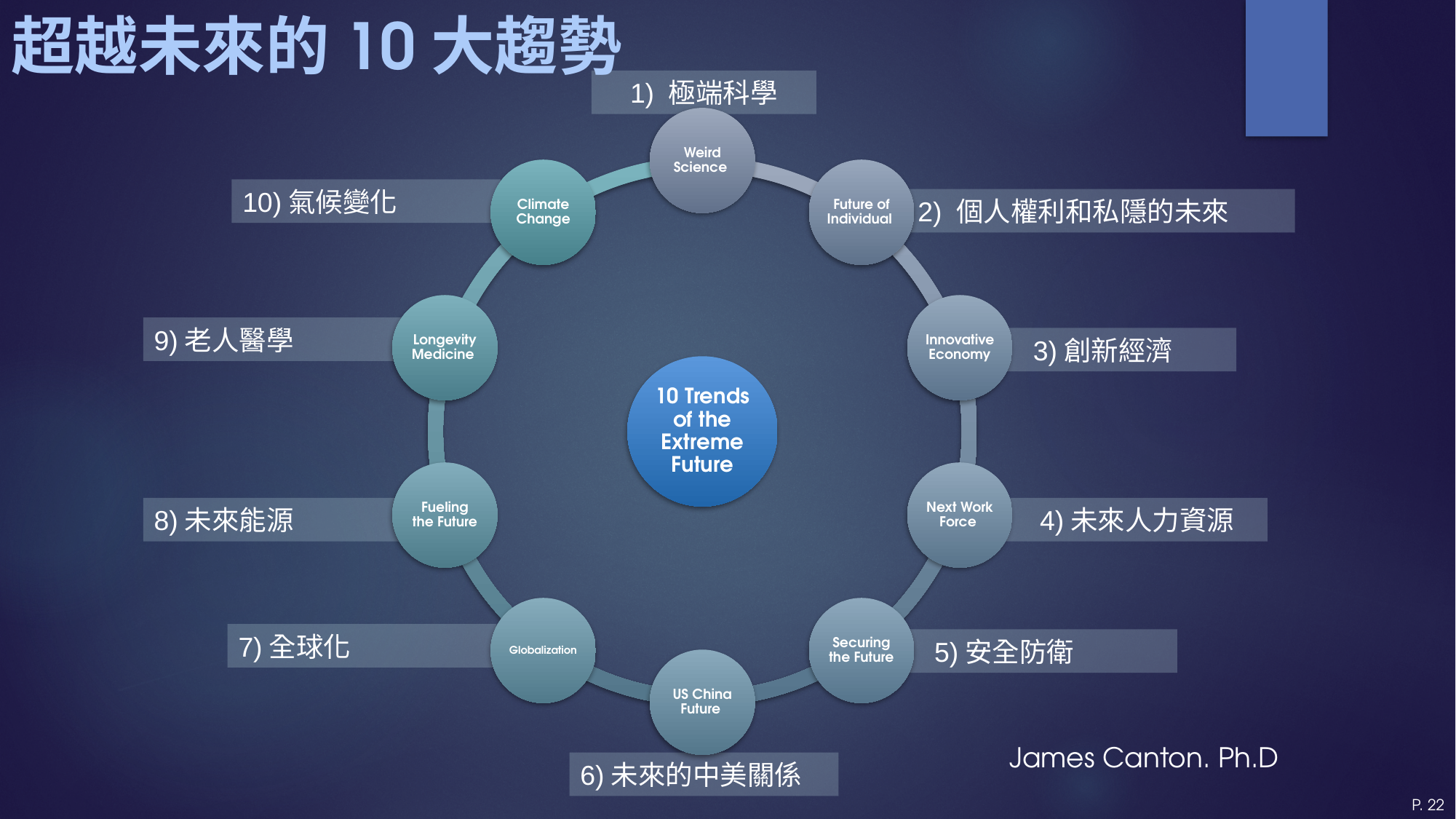

# 超越未來的10大趨勢
1) 極端科學
10 Trends of the Extreme Future
Weird Science
Future of Individual
Innovative Economy
Next Work Force
Securing the Future
US China Future
Globalization
Fueling the Future
Longevity Medicine
Climate Change
10)氣候變化
  2) 個人權利和私隱的未來
9)老人醫學
  3)創新經濟
8)未來能源
    4)未來人力資源
7)全球化
  5)安全防衛
P. 22
James Canton. Ph.D
6)未來的中美關係